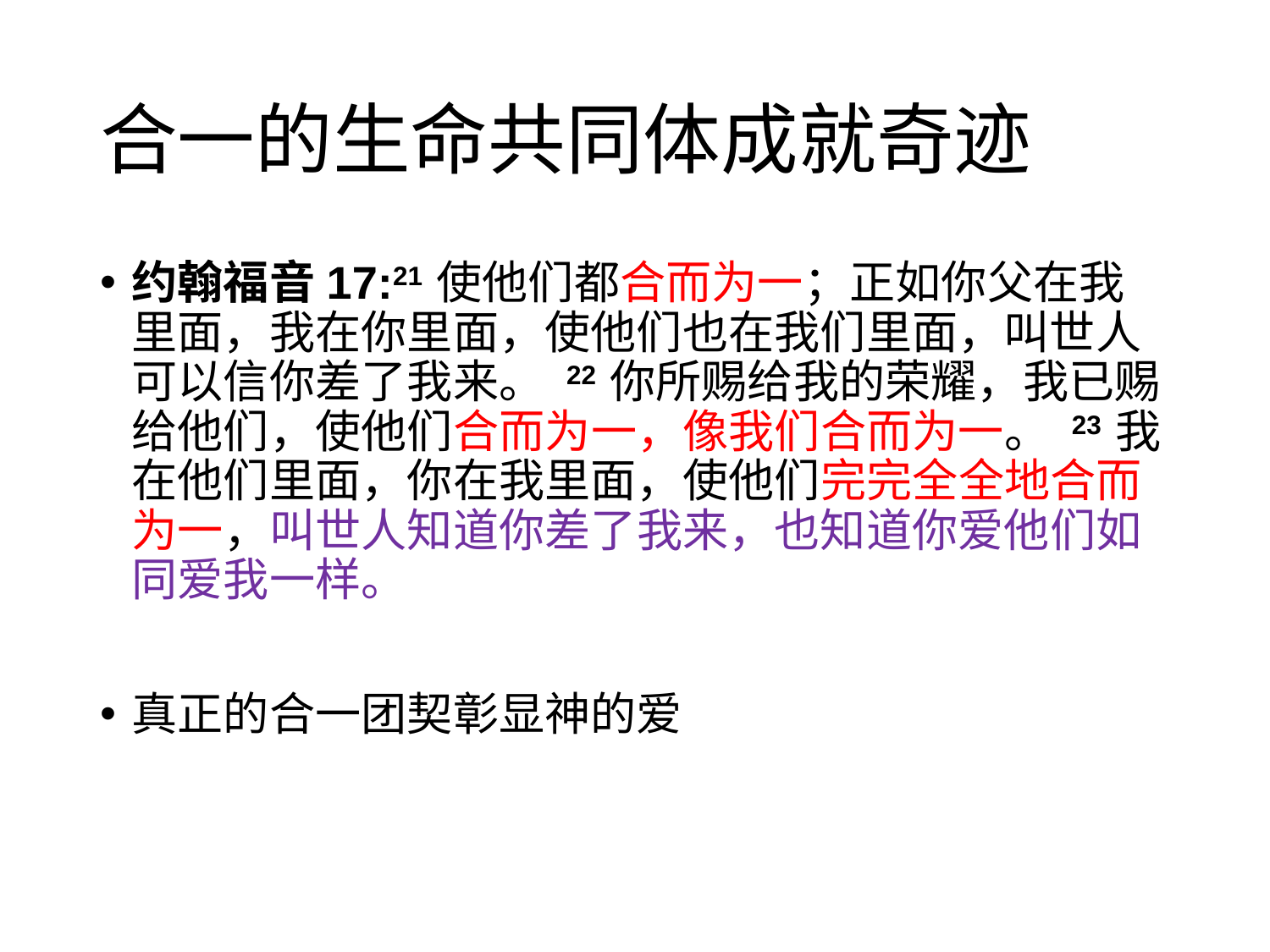

# 合一的生命共同体成就奇迹
约翰福音17:21 使他们都合而为一；正如你父在我里面，我在你里面，使他们也在我们里面，叫世人可以信你差了我来。 22 你所赐给我的荣耀，我已赐给他们，使他们合而为一，像我们合而为一。 23 我在他们里面，你在我里面，使他们完完全全地合而为一，叫世人知道你差了我来，也知道你爱他们如同爱我一样。

真正的合一团契彰显神的爱